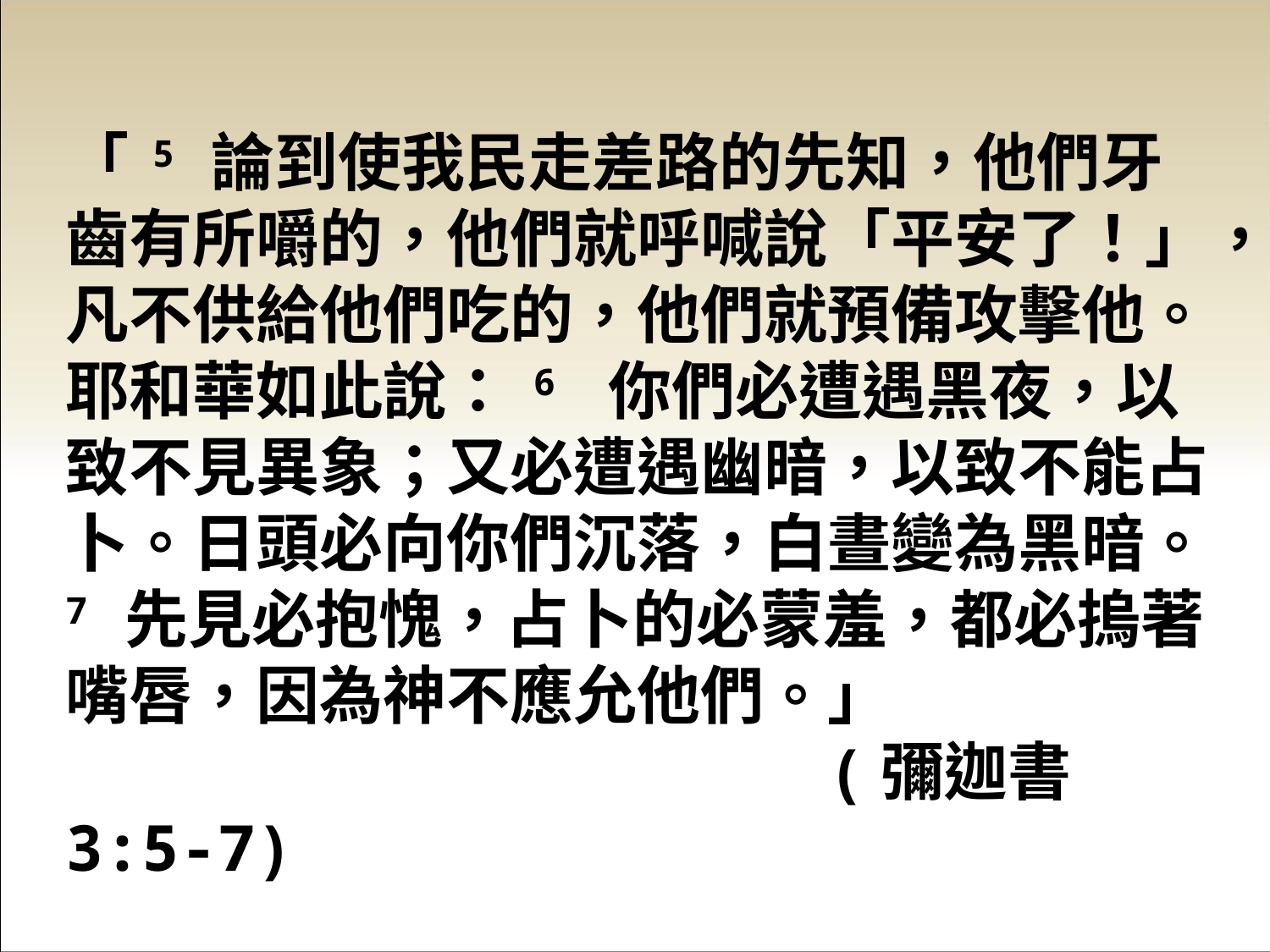

「 5 論到使我民走差路的先知，他們牙齒有所嚼的，他們就呼喊說「平安了！」，凡不供給他們吃的，他們就預備攻擊他。耶和華如此說： 6 你們必遭遇黑夜，以致不見異象；又必遭遇幽暗，以致不能占卜。日頭必向你們沉落，白晝變為黑暗。 7 先見必抱愧，占卜的必蒙羞，都必摀著嘴唇，因為神不應允他們。」
                    (彌迦書3:5-7)